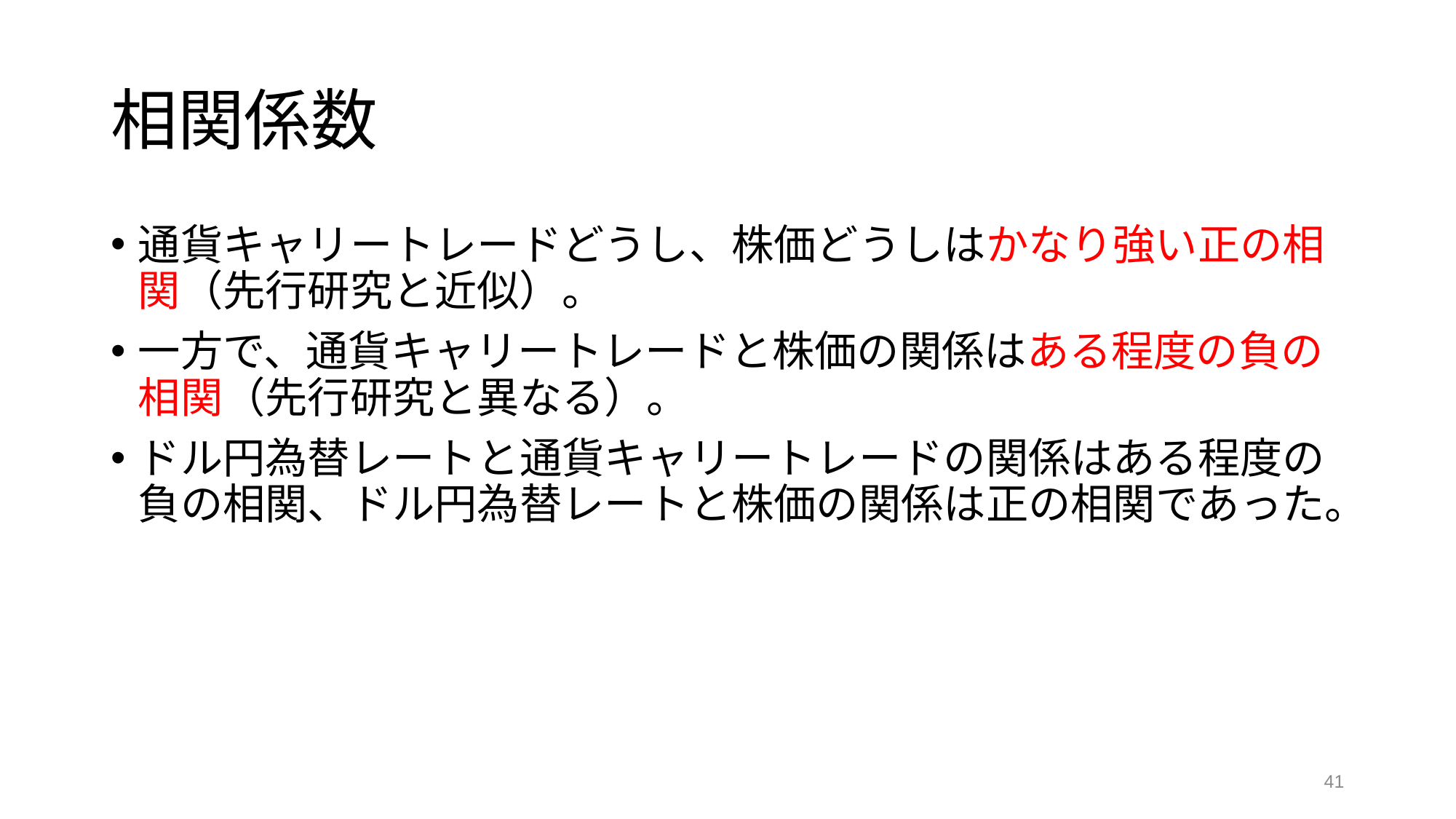

# 相関係数
通貨キャリートレードどうし、株価どうしはかなり強い正の相関（先行研究と近似）。
一方で、通貨キャリートレードと株価の関係はある程度の負の相関（先行研究と異なる）。
ドル円為替レートと通貨キャリートレードの関係はある程度の負の相関、ドル円為替レートと株価の関係は正の相関であった。
41